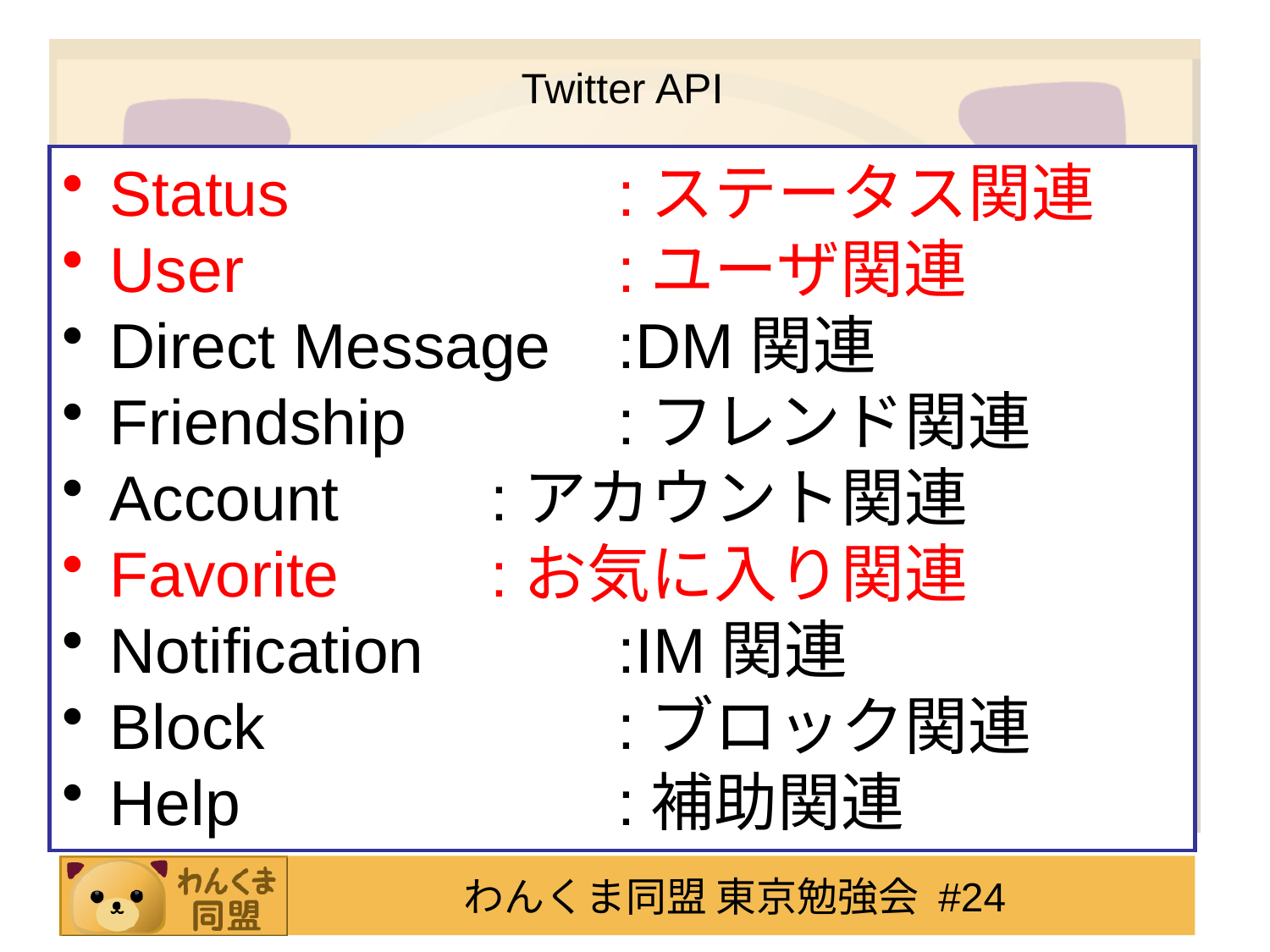

# Twitter API
Status			:ステータス関連
User			:ユーザ関連
Direct Message	:DM関連
Friendship		:フレンド関連
Account		:アカウント関連
Favorite		:お気に入り関連
Notification		:IM関連
Block			:ブロック関連
Help			:補助関連